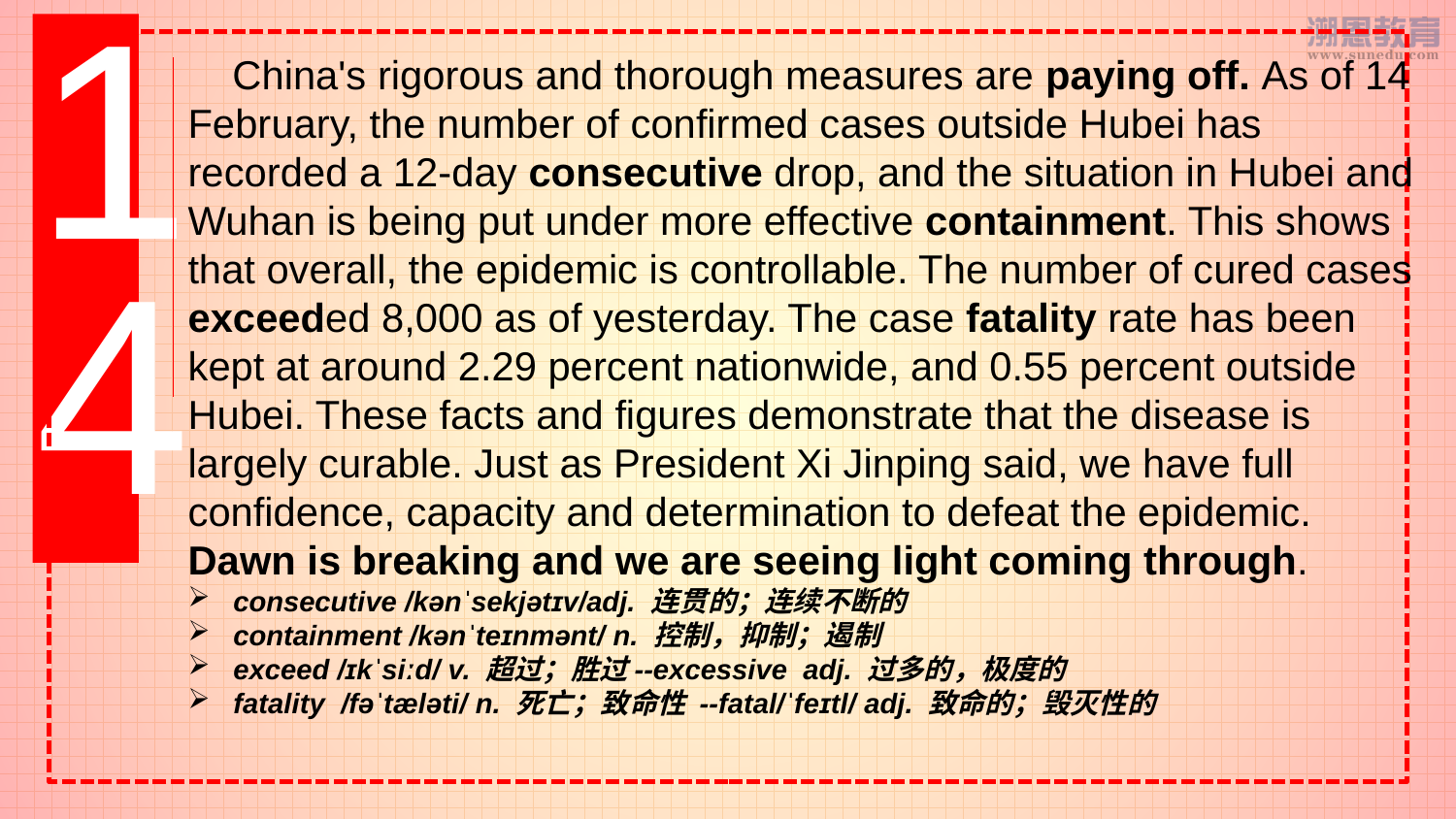

1
4

    China's rigorous and thorough measures are paying off. As of 14 February, the number of confirmed cases outside Hubei has recorded a 12-day consecutive drop, and the situation in Hubei and Wuhan is being put under more effective containment. This shows that overall, the epidemic is controllable. The number of cured cases exceeded 8,000 as of yesterday. The case fatality rate has been kept at around 2.29 percent nationwide, and 0.55 percent outside Hubei. These facts and figures demonstrate that the disease is largely curable. Just as President Xi Jinping said, we have full confidence, capacity and determination to defeat the epidemic. Dawn is breaking and we are seeing light coming through.
consecutive /kənˈsekjətɪv/adj. 连贯的；连续不断的
containment /kənˈteɪnmənt/ n. 控制，抑制；遏制
exceed /ɪkˈsiːd/ v. 超过；胜过--excessive  adj. 过多的，极度的
fatality  /fəˈtæləti/ n. 死亡；致命性 --fatal/ˈfeɪtl/ adj. 致命的；毁灭性的